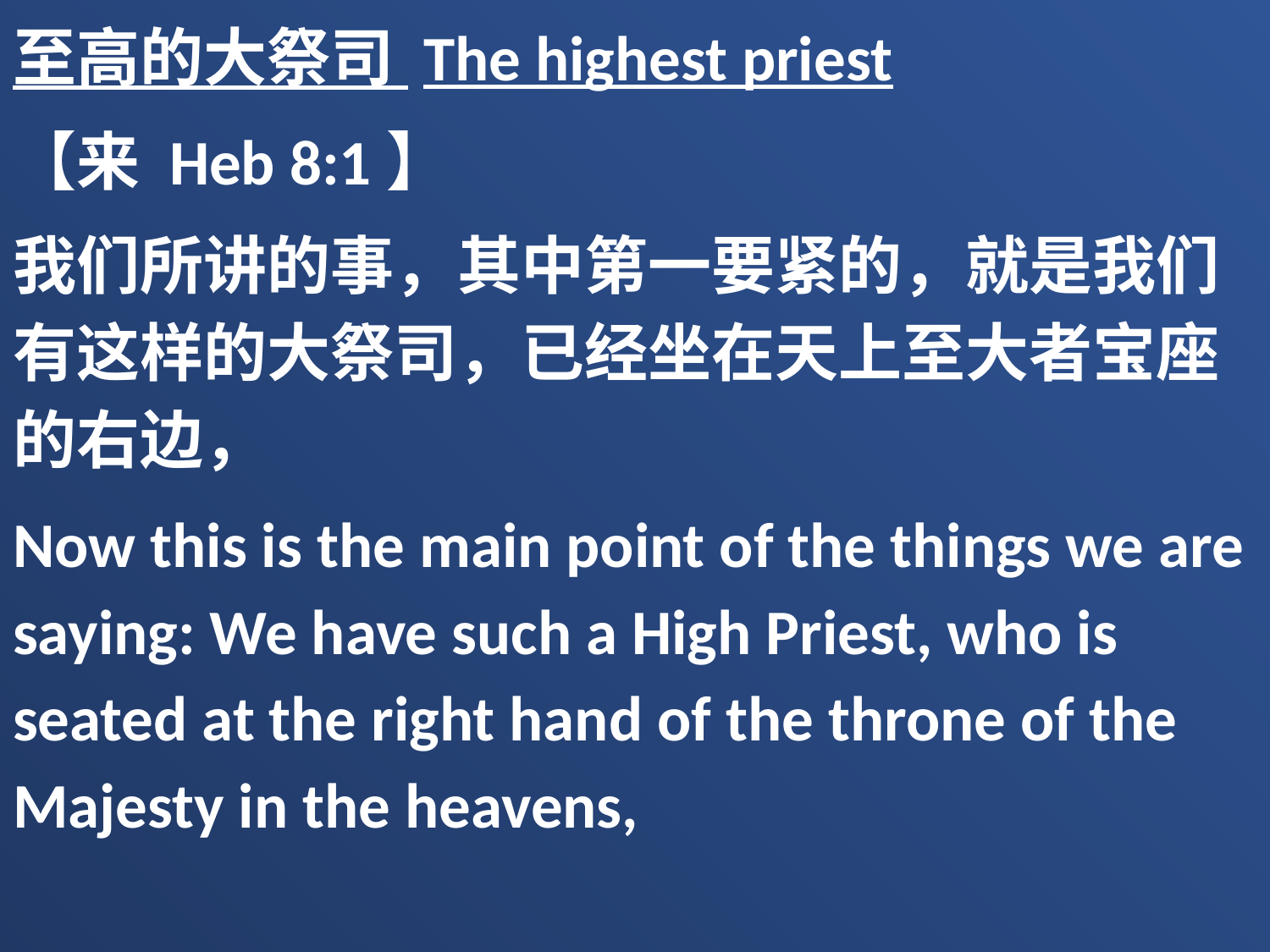

至高的大祭司 The highest priest
【来 Heb 8:1】
我们所讲的事，其中第一要紧的，就是我们有这样的大祭司，已经坐在天上至大者宝座的右边，
Now this is the main point of the things we are saying: We have such a High Priest, who is seated at the right hand of the throne of the Majesty in the heavens,